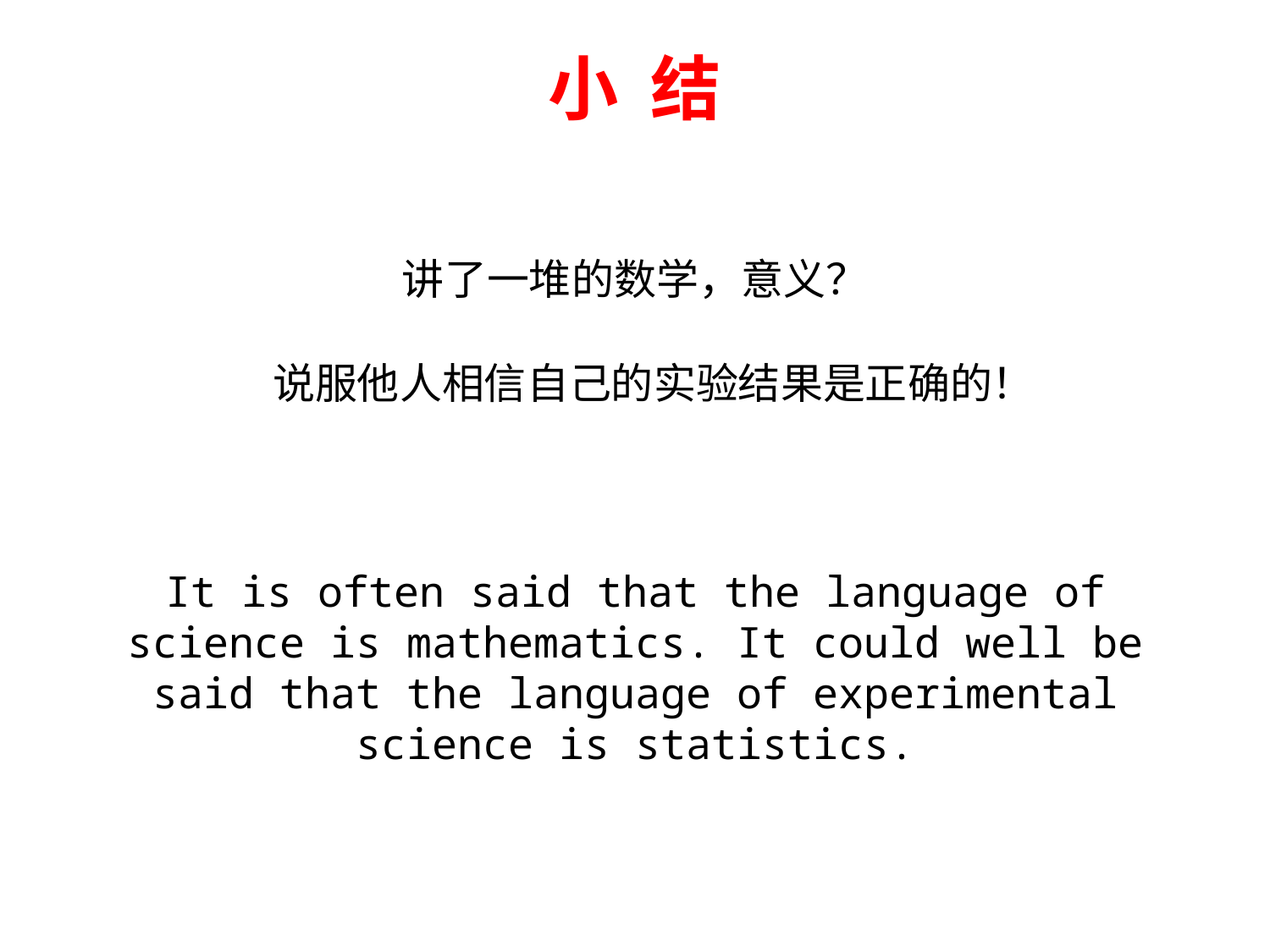

小  结
讲了一堆的数学，意义？
说服他人相信自己的实验结果是正确的！
It is often said that the language of science is mathematics. It could well be said that the language of experimental science is statistics.
71